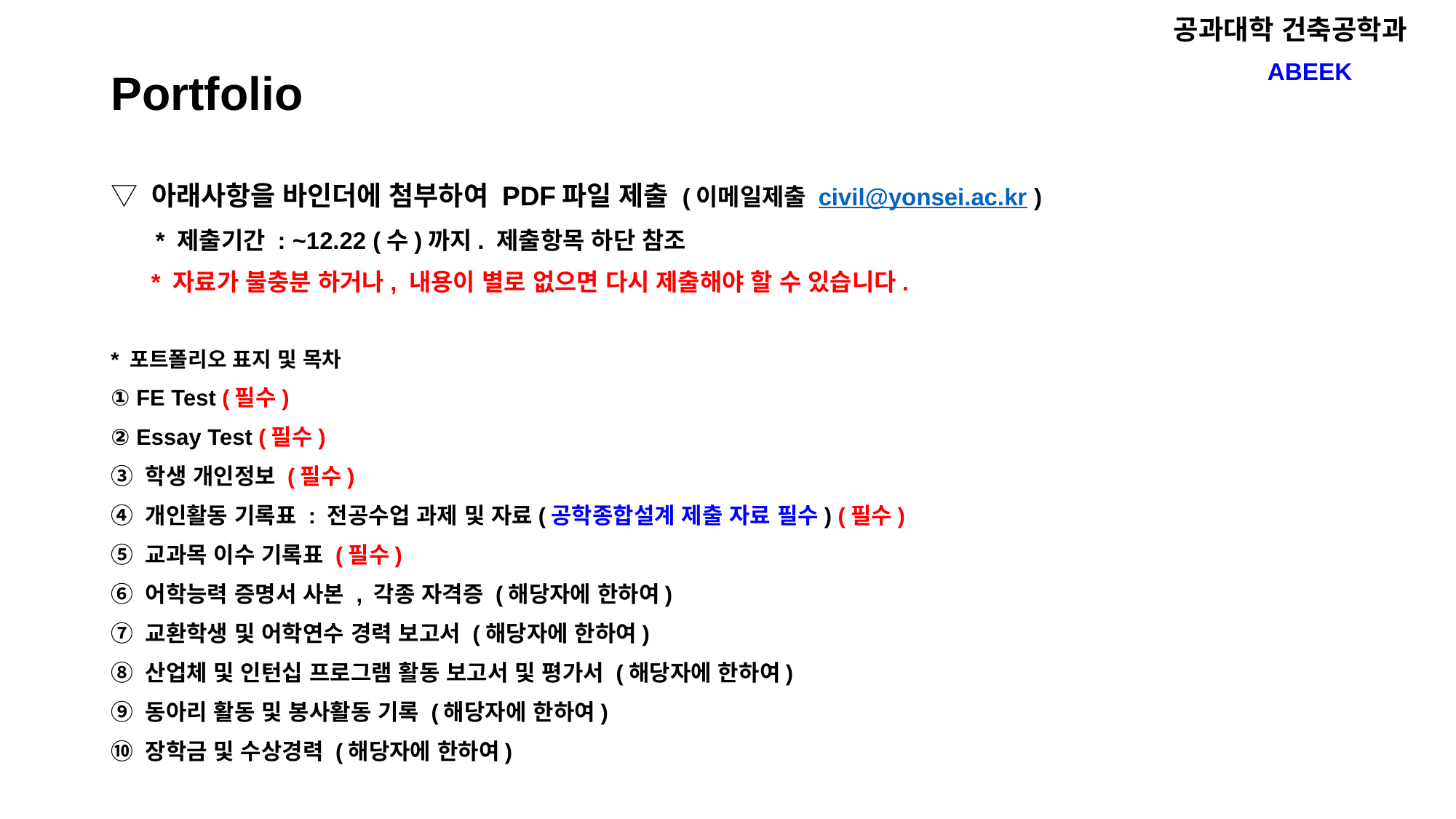

공과대학 건축공학과
# Portfolio
ABEEK
▽ 아래사항을 바인더에 첨부하여 PDF파일 제출 (이메일제출 civil@yonsei.ac.kr )
      * 제출기간 : ~12.22 (수)까지. 제출항목 하단 참조
      * 자료가 불충분 하거나, 내용이 별로 없으면 다시 제출해야 할 수 있습니다.

* 포트폴리오 표지 및 목차
① FE Test (필수)
② Essay Test (필수)
③ 학생 개인정보 (필수)
④ 개인활동 기록표 : 전공수업 과제 및 자료(공학종합설계 제출 자료 필수) (필수)
⑤ 교과목 이수 기록표 (필수)
⑥ 어학능력 증명서 사본 , 각종 자격증 (해당자에 한하여)
⑦ 교환학생 및 어학연수 경력 보고서 (해당자에 한하여)
⑧ 산업체 및 인턴십 프로그램 활동 보고서 및 평가서 (해당자에 한하여)
⑨ 동아리 활동 및 봉사활동 기록 (해당자에 한하여)
⑩ 장학금 및 수상경력 (해당자에 한하여)